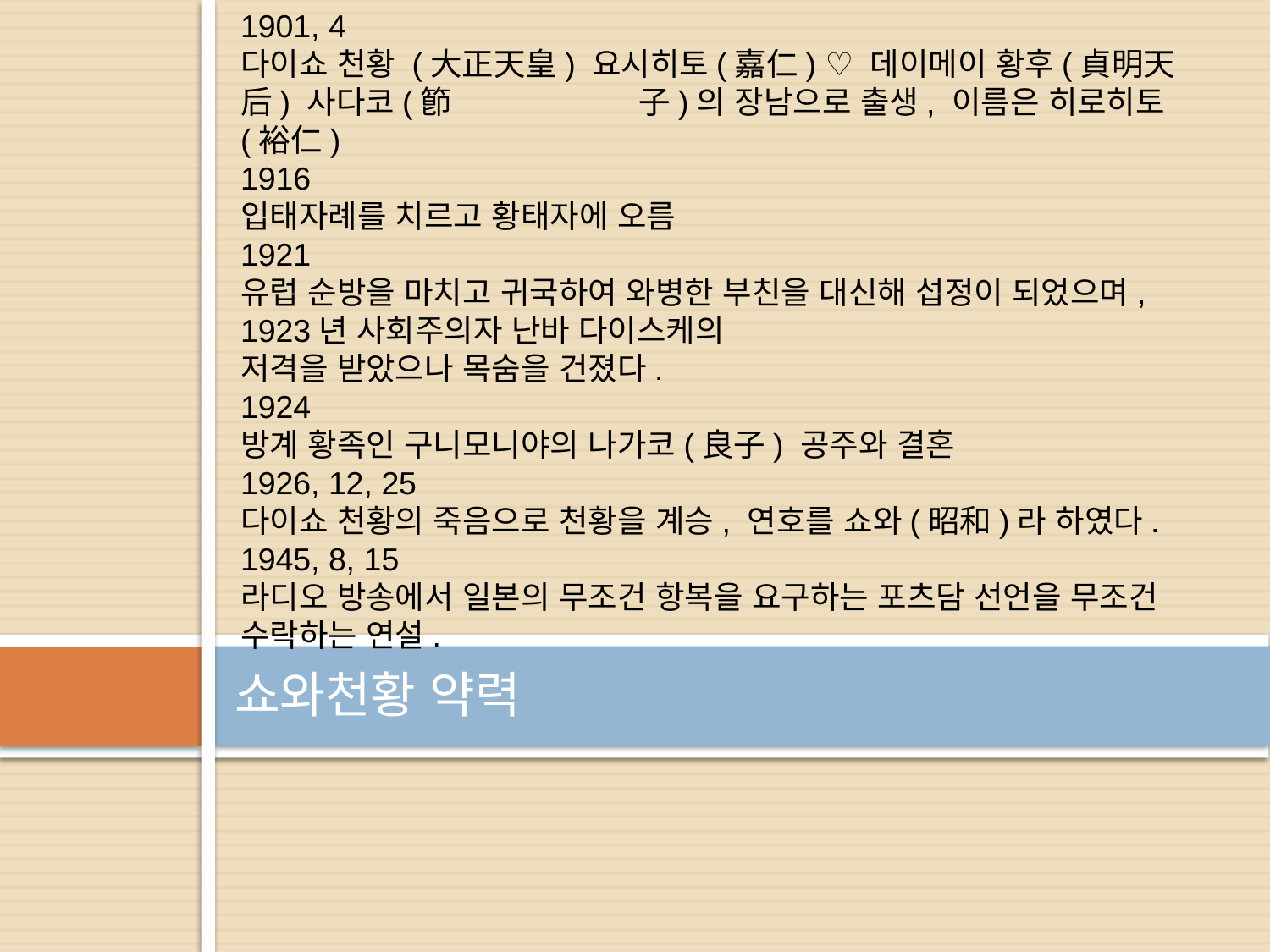

1901, 4
다이쇼 천황 (大正天皇) 요시히토(嘉仁) ♡ 데이메이 황후(貞明天后) 사다코(節                     子)의 장남으로 출생, 이름은 히로히토(裕仁)
1916
입태자례를 치르고 황태자에 오름
1921
유럽 순방을 마치고 귀국하여 와병한 부친을 대신해 섭정이 되었으며, 1923년 사회주의자 난바 다이스케의
저격을 받았으나 목숨을 건졌다.
1924
방계 황족인 구니모니야의 나가코(良子) 공주와 결혼
1926, 12, 25
다이쇼 천황의 죽음으로 천황을 계승, 연호를 쇼와(昭和)라 하였다.
1945, 8, 15
라디오 방송에서 일본의 무조건 항복을 요구하는 포츠담 선언을 무조건 수락하는 연설.

# 쇼와천황 약력